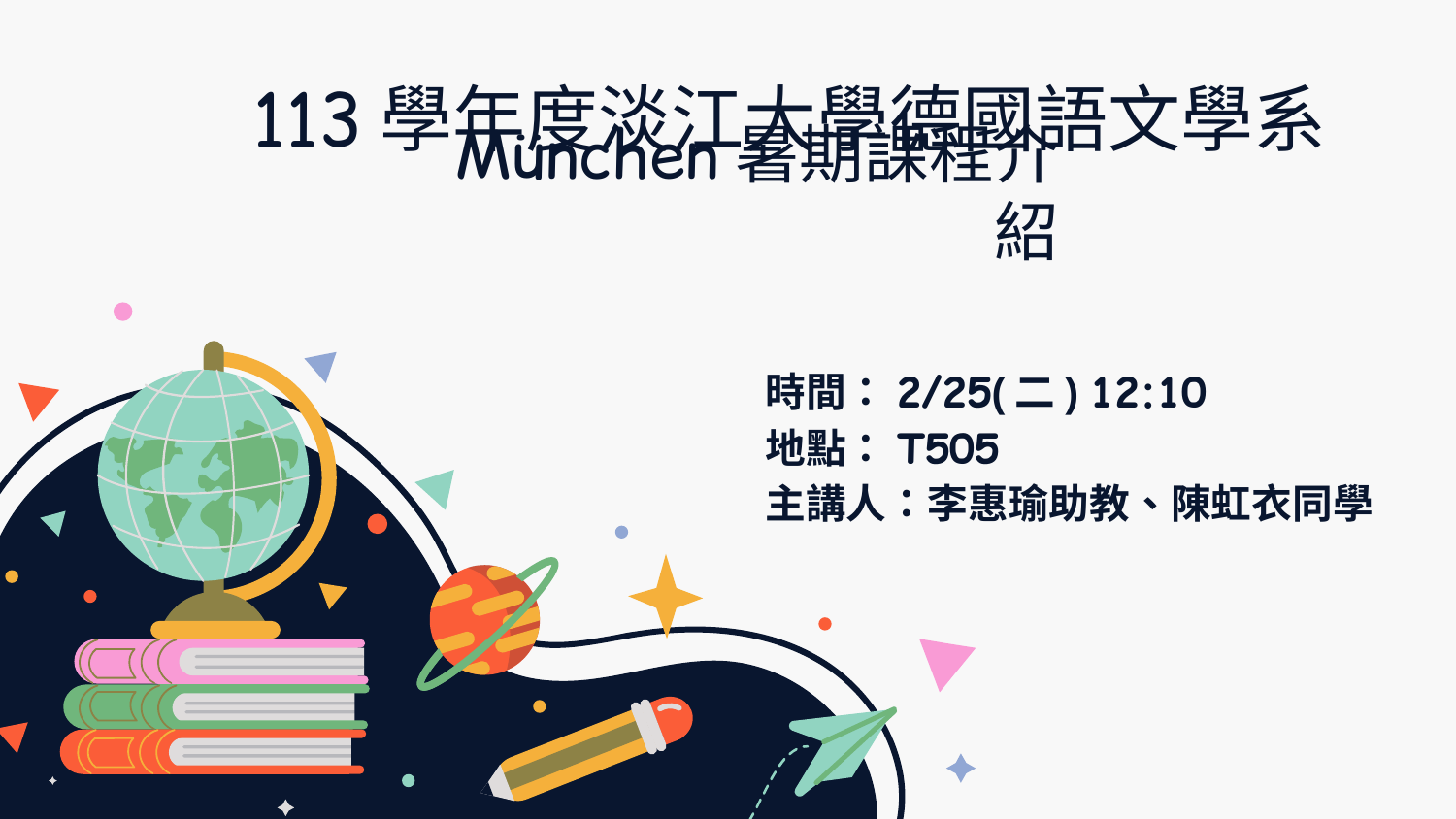

# 113學年度淡江大學德國語文學系
München暑期課程介紹

時間：2/25(二) 12:10
地點：T505
主講人：李惠瑜助教、陳虹衣同學